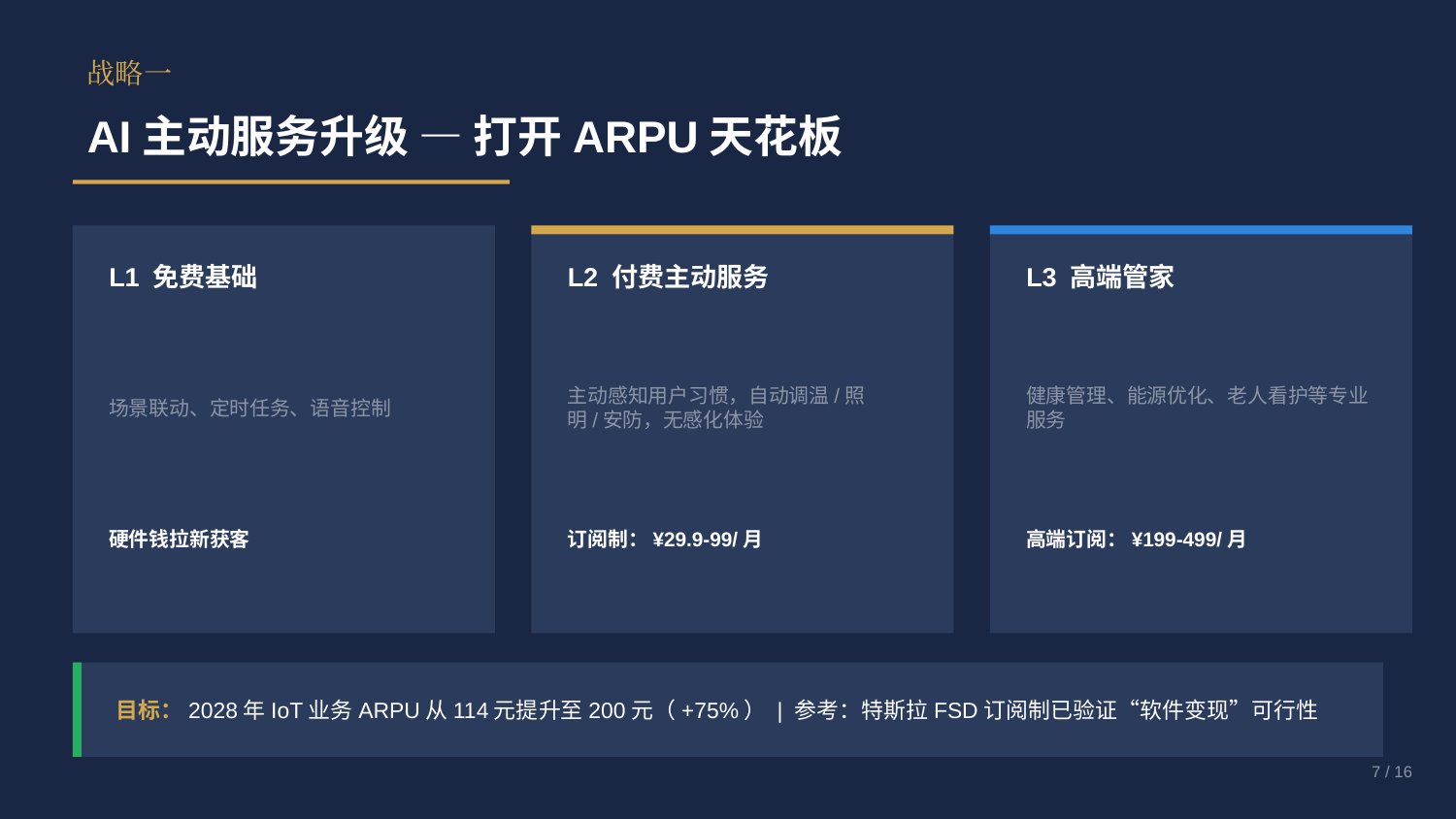

战略一
AI主动服务升级 — 打开ARPU天花板

L1 免费基础
L2 付费主动服务
L3 高端管家
场景联动、定时任务、语音控制
主动感知用户习惯，自动调温/照明/安防，无感化体验
健康管理、能源优化、老人看护等专业服务
硬件钱拉新获客
订阅制：¥29.9-99/月
高端订阅：¥199-499/月

目标：2028年IoT业务ARPU从114元提升至200元（+75%） | 参考：特斯拉FSD订阅制已验证“软件变现”可行性
7 / 16